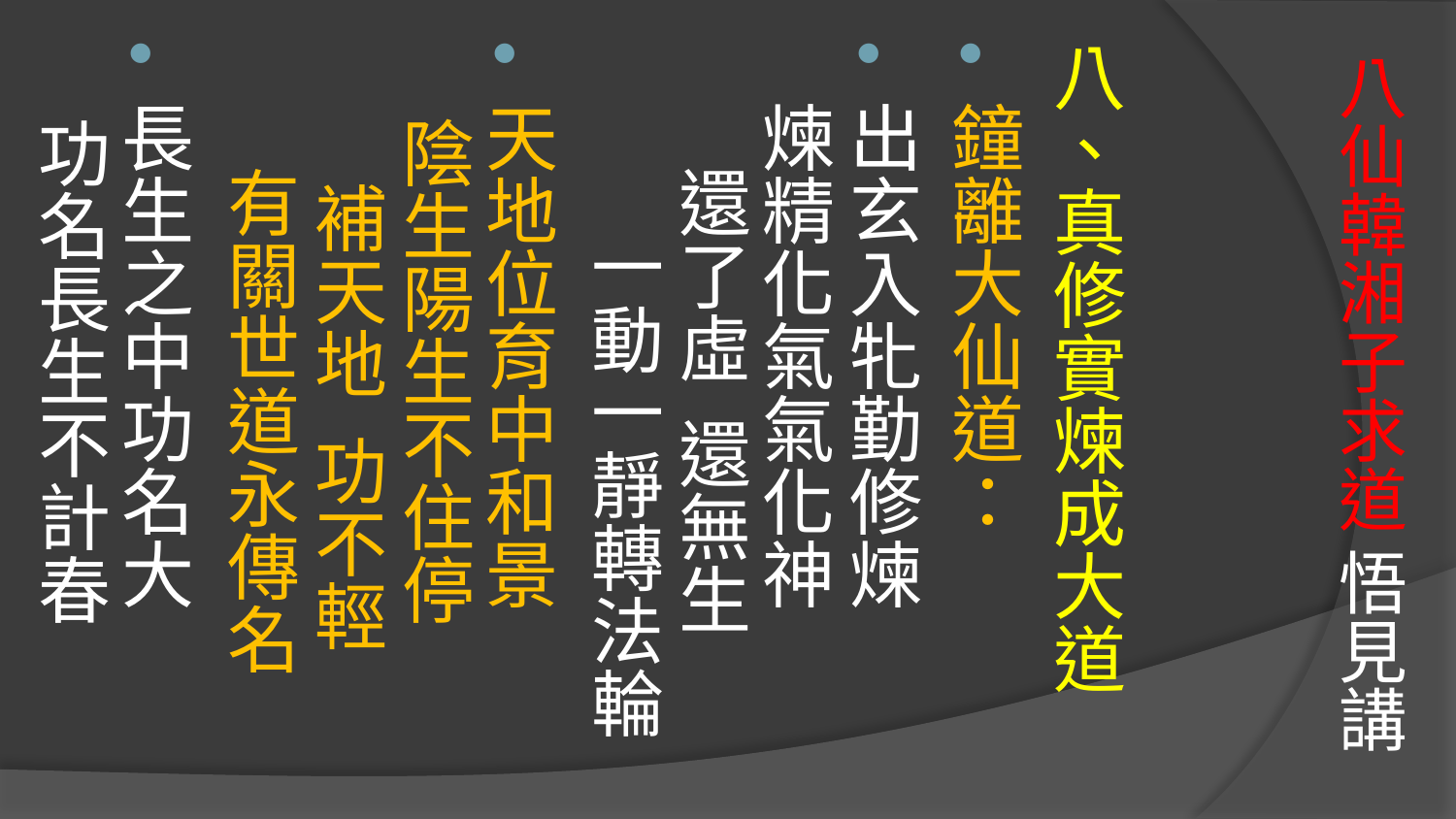

八、真修實煉成大道
鐘離大仙道：
出玄入牝勤修煉          煉精化氣氣化神               還了虛  還無生                  一動一靜轉法輪
天地位育中和景            陰生陽生不住停               補天地  功不輕             有關世道永傳名
長生之中功名大            功名長生不計春
# 八仙韓湘子求道 悟見講